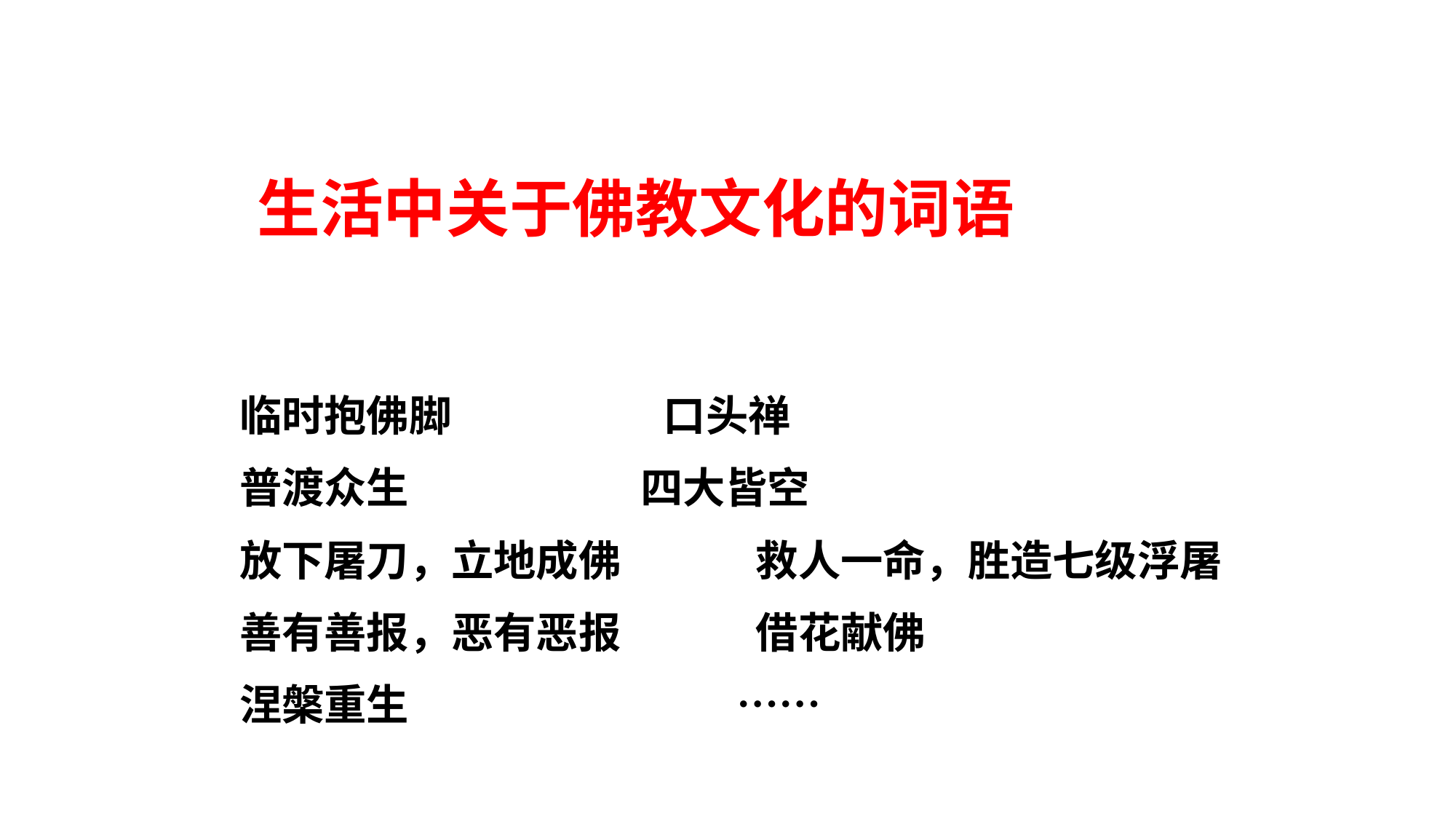

生活中关于佛教文化的词语
临时抱佛脚                      口头禅
普渡众生                        四大皆空
放下屠刀，立地成佛              救人一命，胜造七级浮屠
善有善报，恶有恶报              借花献佛
涅槃重生                                  ……